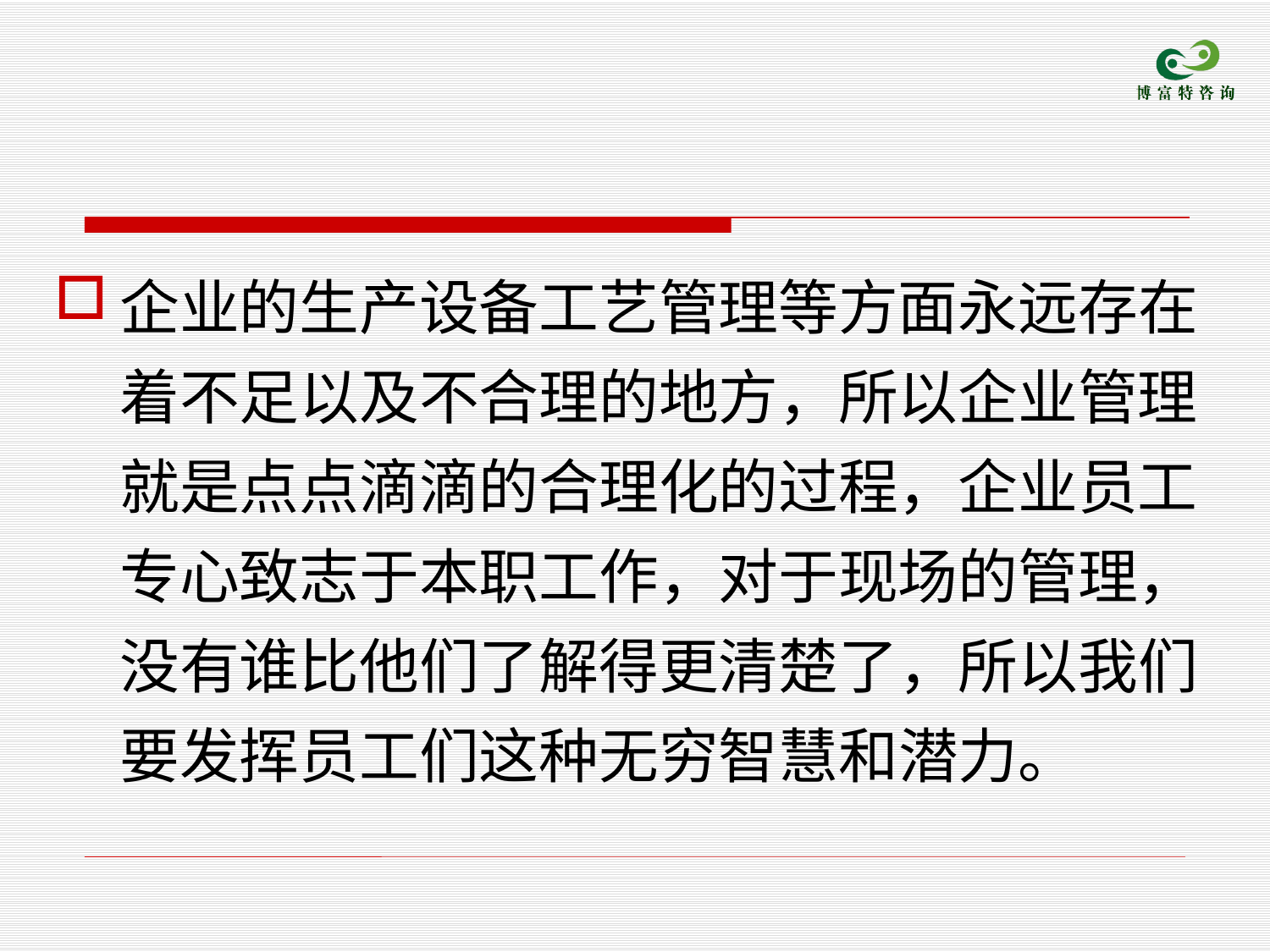

企业的生产设备工艺管理等方面永远存在着不足以及不合理的地方，所以企业管理就是点点滴滴的合理化的过程，企业员工专心致志于本职工作，对于现场的管理，没有谁比他们了解得更清楚了，所以我们要发挥员工们这种无穷智慧和潜力。
398